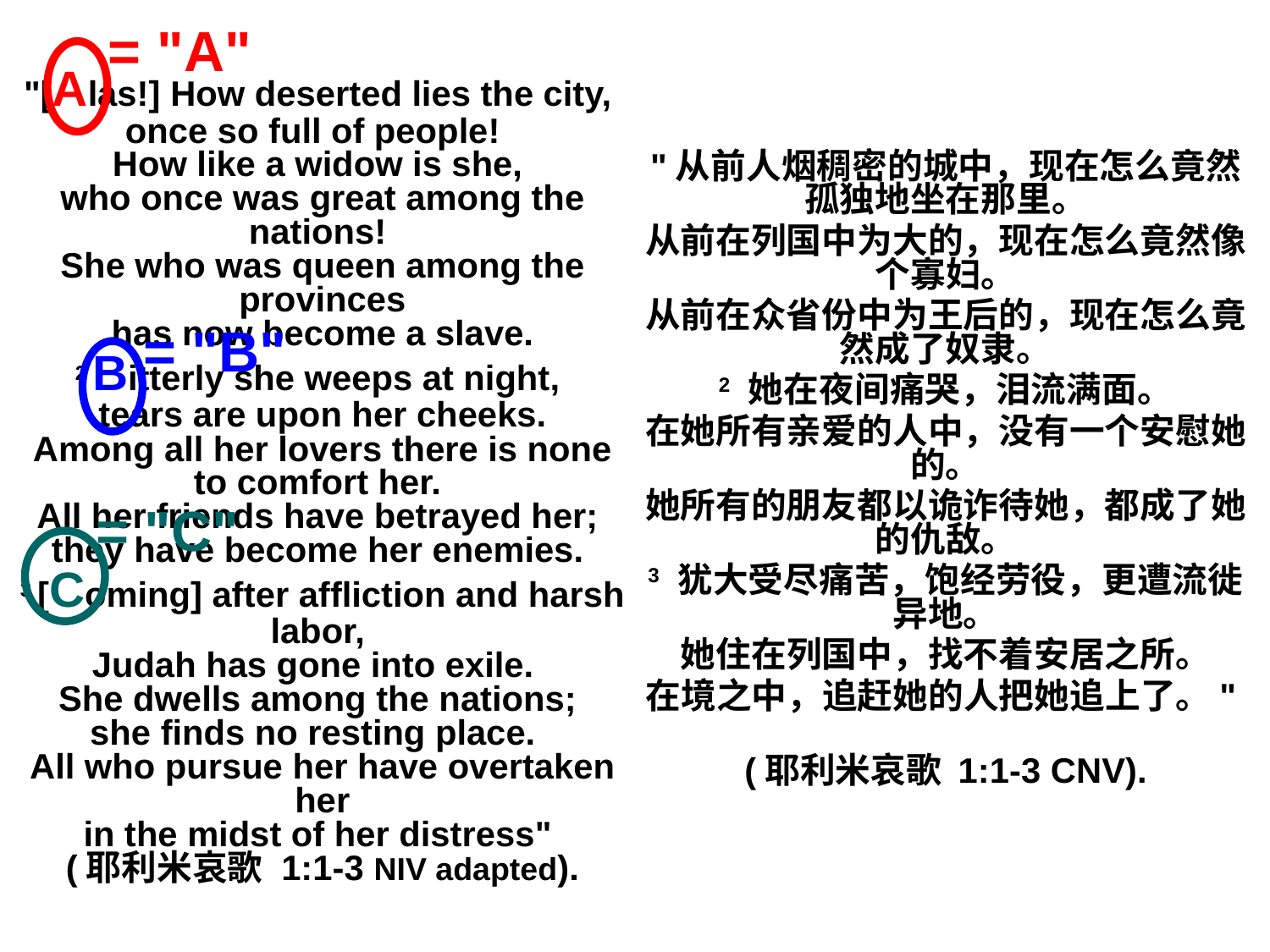

= "A"

"从前人烟稠密的城中，现在怎么竟然孤独地坐在那里。
从前在列国中为大的，现在怎么竟然像个寡妇。
从前在众省份中为王后的，现在怎么竟然成了奴隶。
2 她在夜间痛哭，泪流满面。
在她所有亲爱的人中，没有一个安慰她的。
她所有的朋友都以诡诈待她，都成了她的仇敌。
3 犹大受尽痛苦，饱经劳役，更遭流徙异地。
她住在列国中，找不着安居之所。
在境之中，追赶她的人把她追上了。"
(耶利米哀歌 1:1-3 CNV).
# "[Alas!] How deserted lies the city, once so full of people! How like a widow is she, who once was great among the nations! She who was queen among the provinces has now become a slave. 2 Bitterly she weeps at night, tears are upon her cheeks. Among all her lovers there is none to comfort her. All her friends have betrayed her; they have become her enemies. 3 [Coming] after affliction and harsh labor, Judah has gone into exile. She dwells among the nations; she finds no resting place. All who pursue her have overtaken her in the midst of her distress" (耶利米哀歌 1:1-3 NIV adapted).
= "B"

= "C"